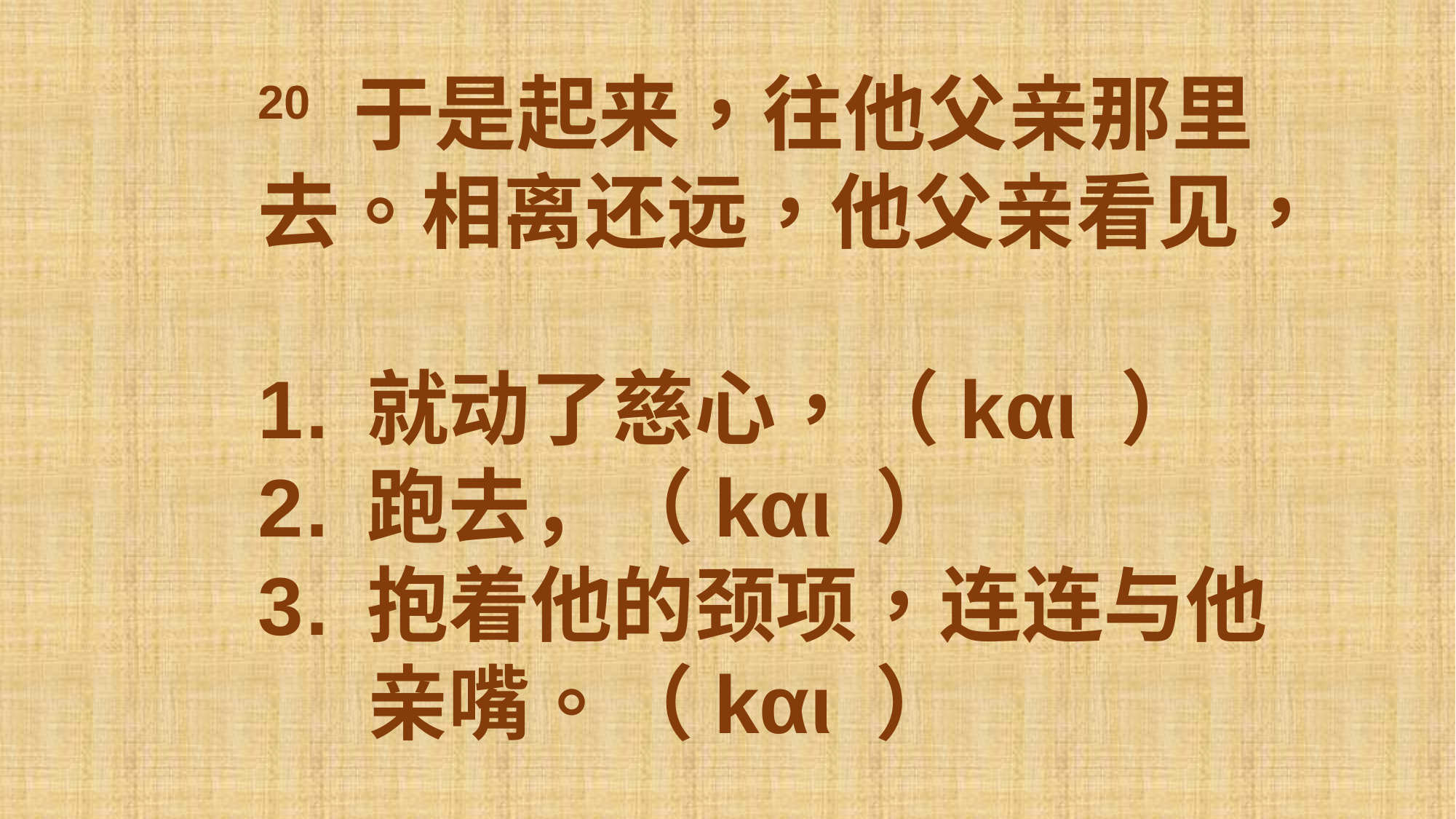

20 于是起来，往他父亲那里去。相离还远，他父亲看见，

就动了慈心，（kαι ）
跑去，（kαι ）
抱着他的颈项，连连与他亲嘴。（kαι ）